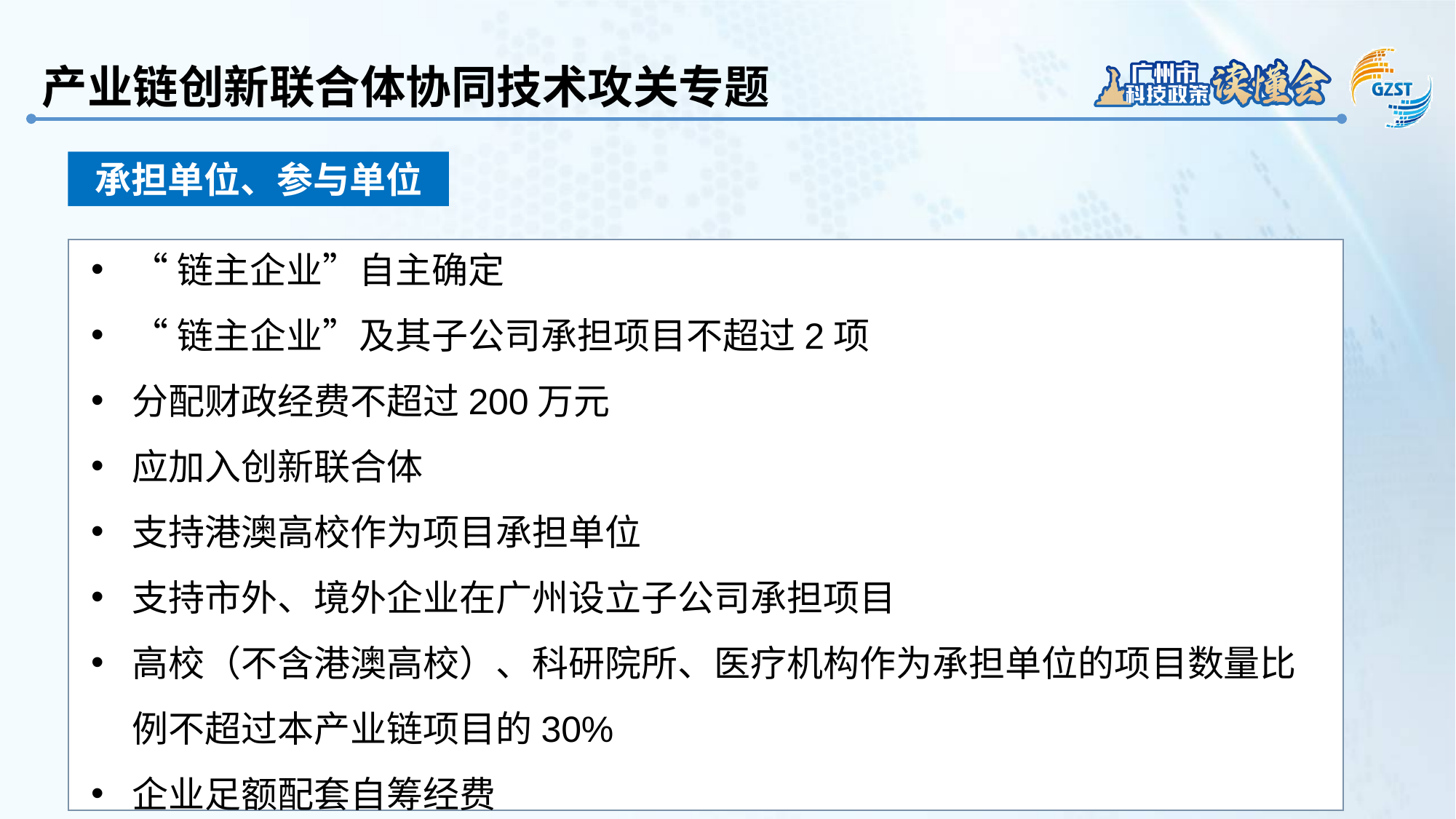

产业链创新联合体协同技术攻关专题
承担单位、参与单位
“链主企业”自主确定
“链主企业”及其子公司承担项目不超过2项
分配财政经费不超过200万元
应加入创新联合体
支持港澳高校作为项目承担单位
支持市外、境外企业在广州设立子公司承担项目
高校（不含港澳高校）、科研院所、医疗机构作为承担单位的项目数量比例不超过本产业链项目的30%
企业足额配套自筹经费